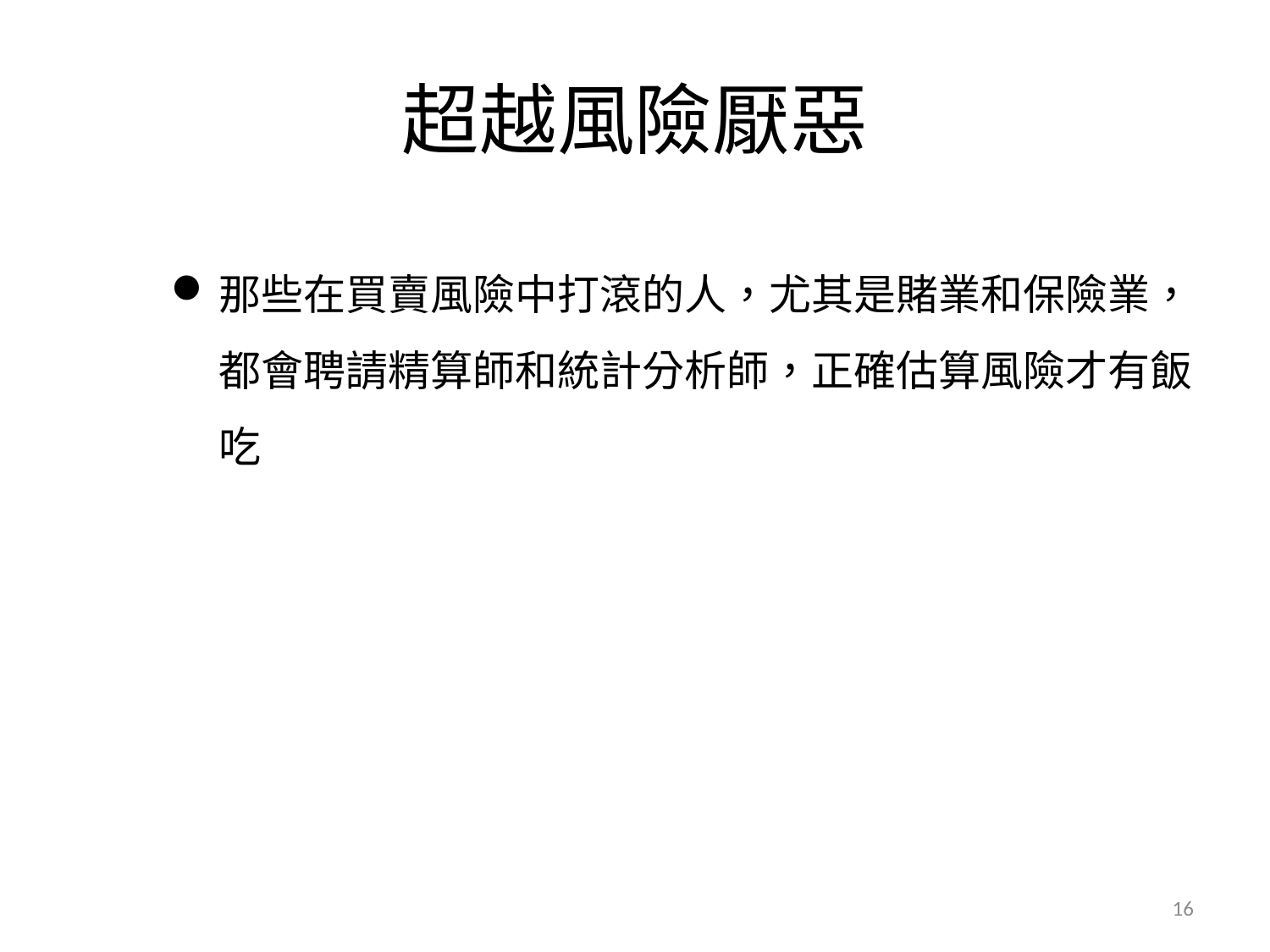

# 超越風險厭惡

那些在買賣風險中打滾的人，尤其是賭業和保險業，都會聘請精算師和統計分析師，正確估算風險才有飯吃

16